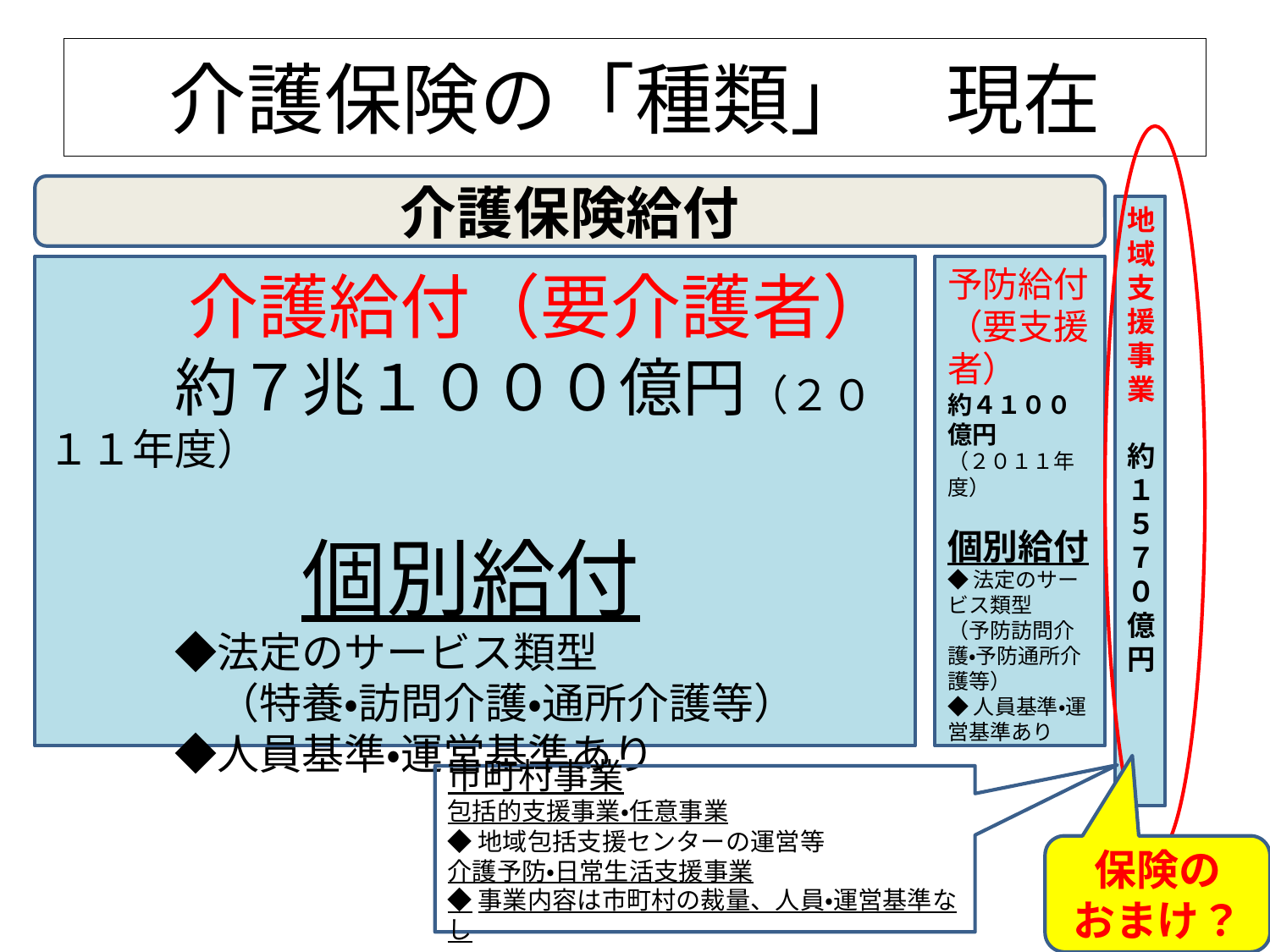

# 介護保険の「種類」　現在

介護保険給付
地域支援事業

約１５７０億円

　　介護給付（要介護者）
　　約７兆１０００億円（２０１１年度）

　　　個別給付
　　　◆法定のサービス類型
　　　　（特養・訪問介護・通所介護等）
　　　◆人員基準・運営基準あり
予防給付
（要支援者）
約４１００億円
（２０１１年度）

個別給付
◆法定のサービス類型
（予防訪問介護・予防通所介護等）
◆人員基準・運営基準あり
市町村事業
包括的支援事業・任意事業
◆地域包括支援センターの運営等
介護予防・日常生活支援事業
◆事業内容は市町村の裁量、人員・運営基準なし
保険の
おまけ？